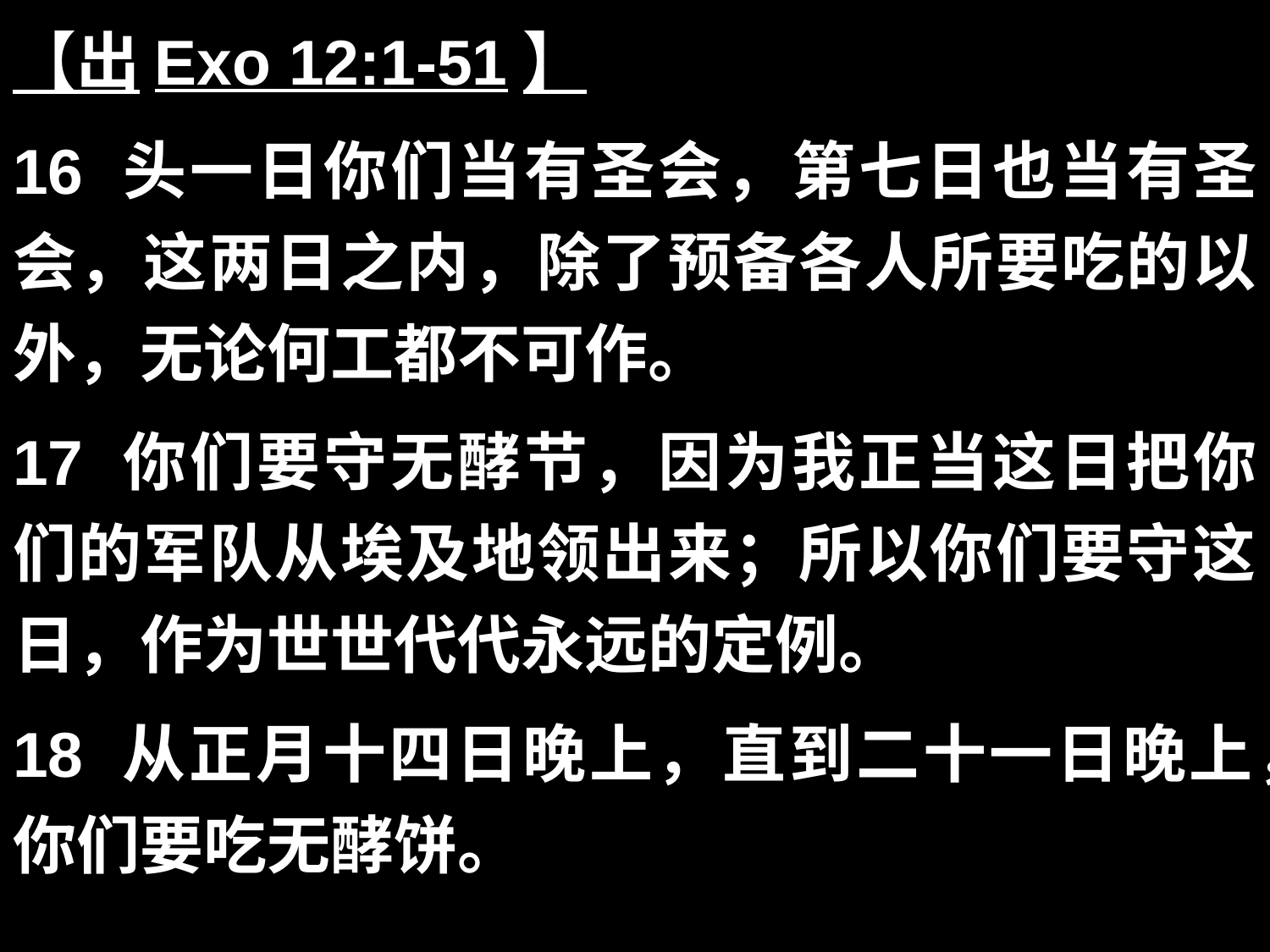

【出Exo 12:1-51】
16 头一日你们当有圣会，第七日也当有圣会，这两日之内，除了预备各人所要吃的以外，无论何工都不可作。
17 你们要守无酵节，因为我正当这日把你们的军队从埃及地领出来；所以你们要守这日，作为世世代代永远的定例。
18 从正月十四日晚上，直到二十一日晚上，你们要吃无酵饼。